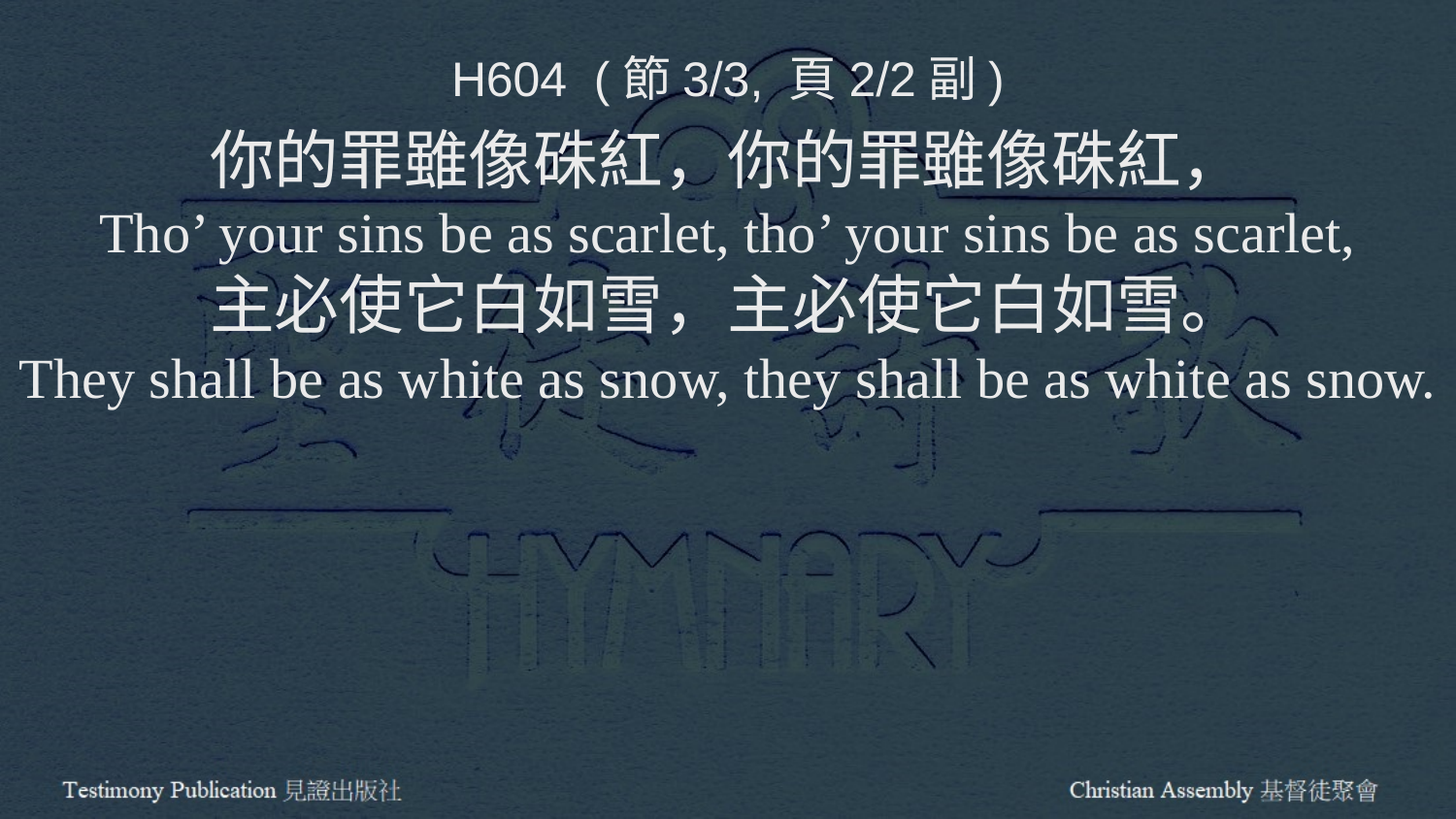

H604  (節3/3, 頁2/2副)
你的罪雖像硃紅，你的罪雖像硃紅，
Tho’ your sins be as scarlet, tho’ your sins be as scarlet,
主必使它白如雪，主必使它白如雪。
They shall be as white as snow, they shall be as white as snow.